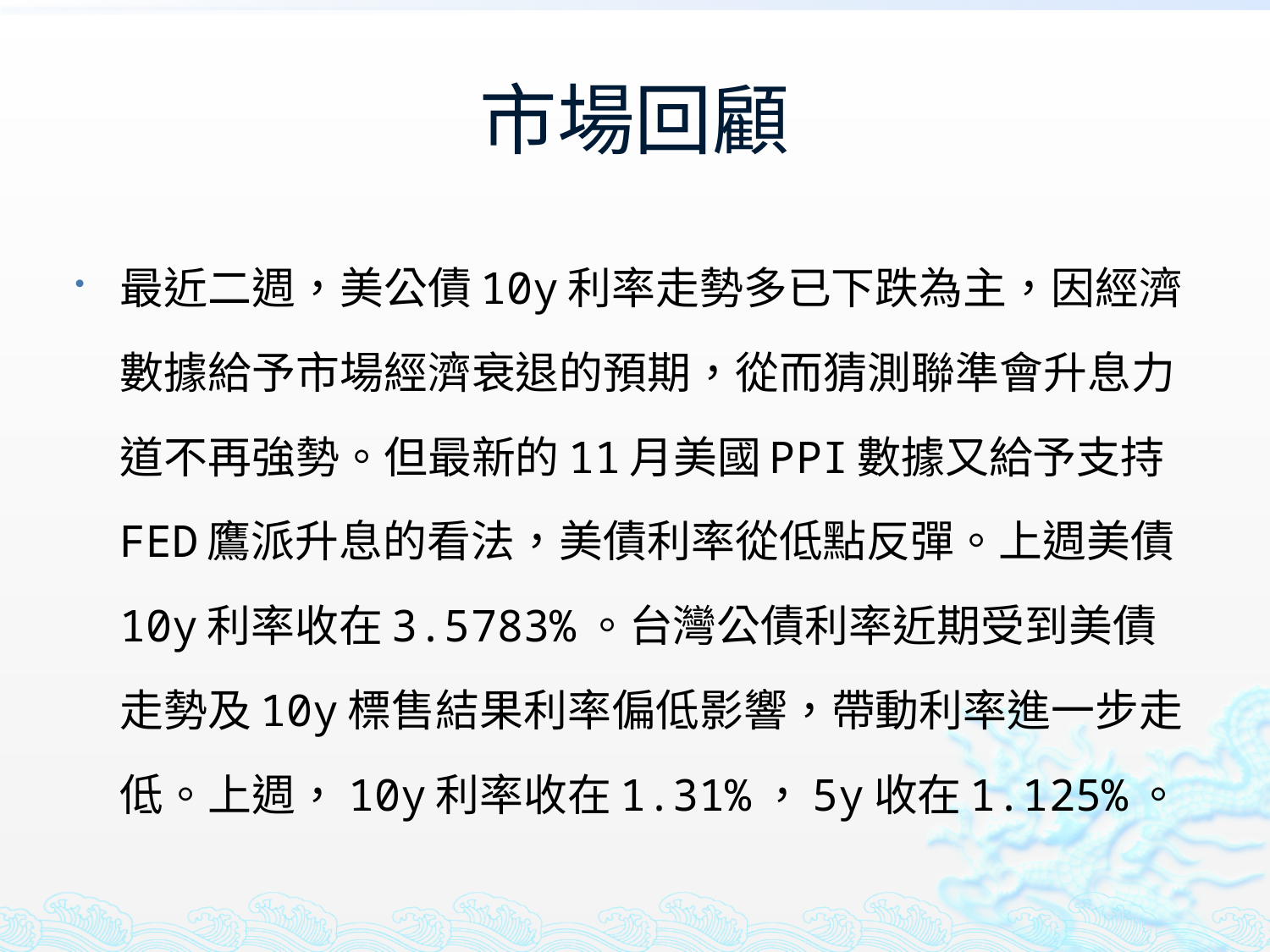

# 市場回顧
最近二週，美公債10y利率走勢多已下跌為主，因經濟數據給予市場經濟衰退的預期，從而猜測聯準會升息力道不再強勢。但最新的11月美國PPI數據又給予支持FED鷹派升息的看法，美債利率從低點反彈。上週美債10y利率收在3.5783%。台灣公債利率近期受到美債走勢及10y標售結果利率偏低影響，帶動利率進一步走低。上週，10y利率收在1.31%，5y收在1.125%。